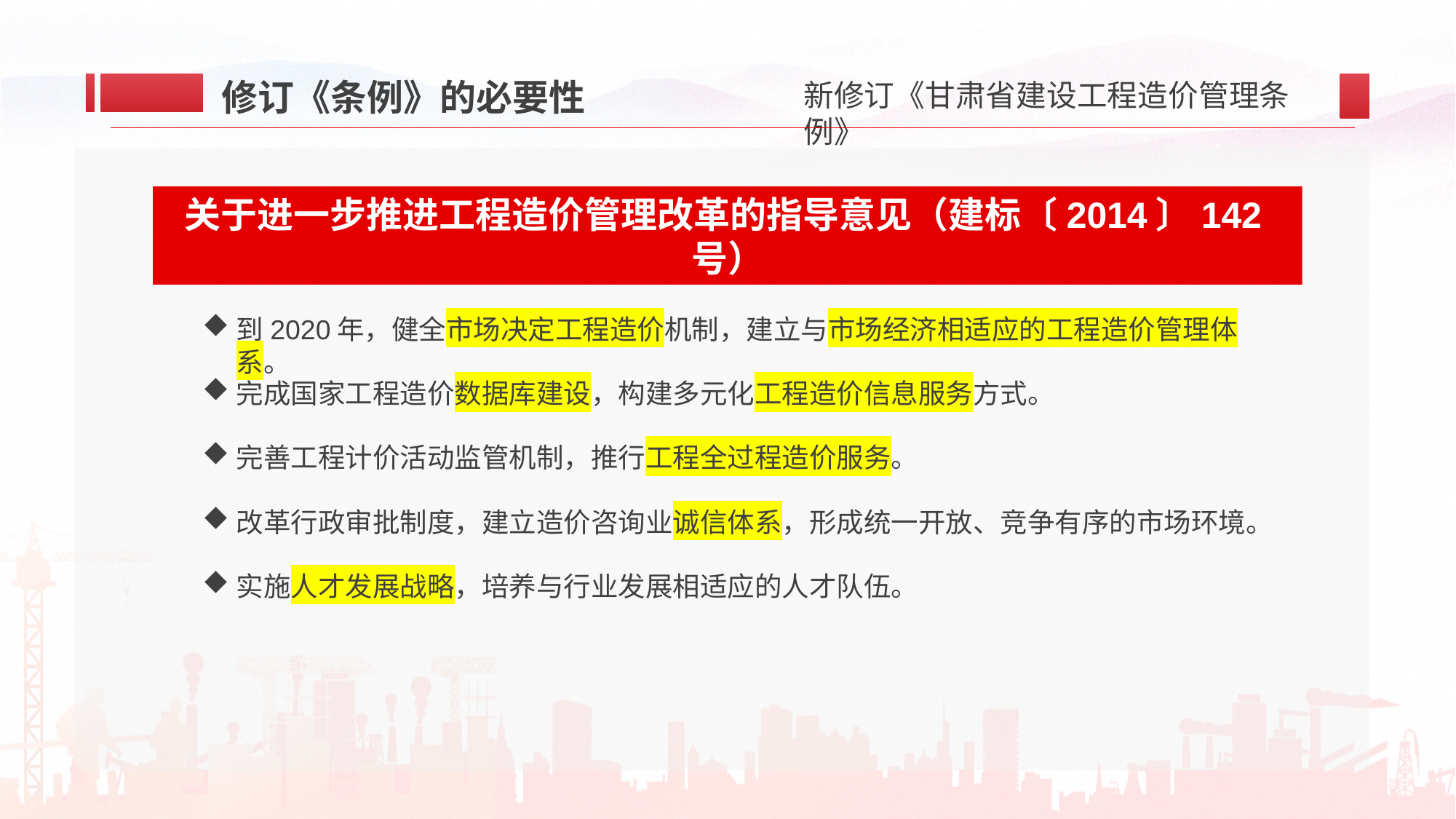

修订《条例》的必要性
关于进一步推进工程造价管理改革的指导意见（建标〔2014〕142号）
到2020年，健全市场决定工程造价机制，建立与市场经济相适应的工程造价管理体系。
完成国家工程造价数据库建设，构建多元化工程造价信息服务方式。
完善工程计价活动监管机制，推行工程全过程造价服务。
改革行政审批制度，建立造价咨询业诚信体系，形成统一开放、竞争有序的市场环境。
实施人才发展战略，培养与行业发展相适应的人才队伍。